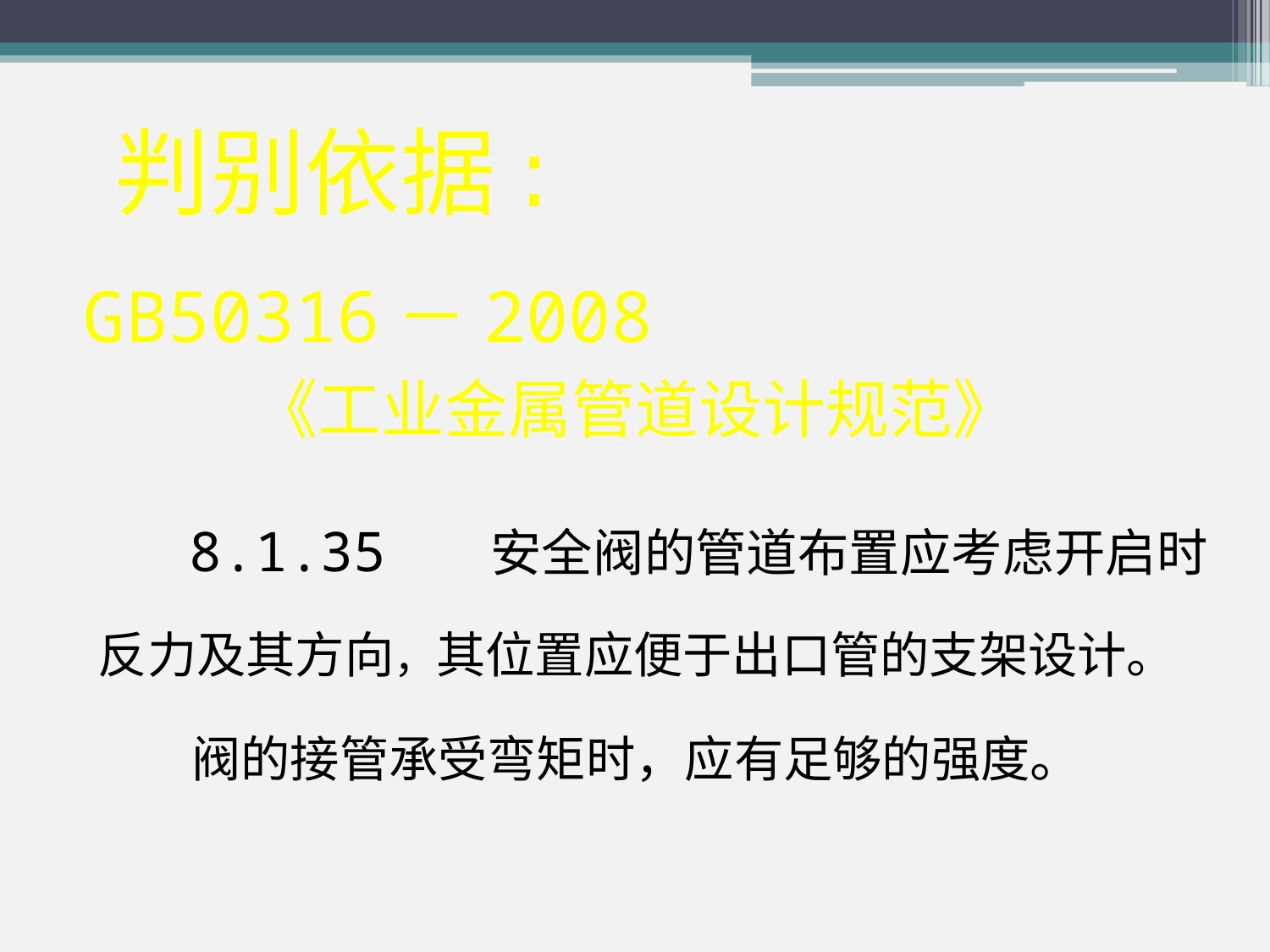

判别依据:
GB50316－2008
《工业金属管道设计规范》
   8.1.35   安全阀的管道布置应考虑开启时   反力及其方向，其位置应便于出口管的支架设计。   阀的接管承受弯矩时，应有足够的强度。